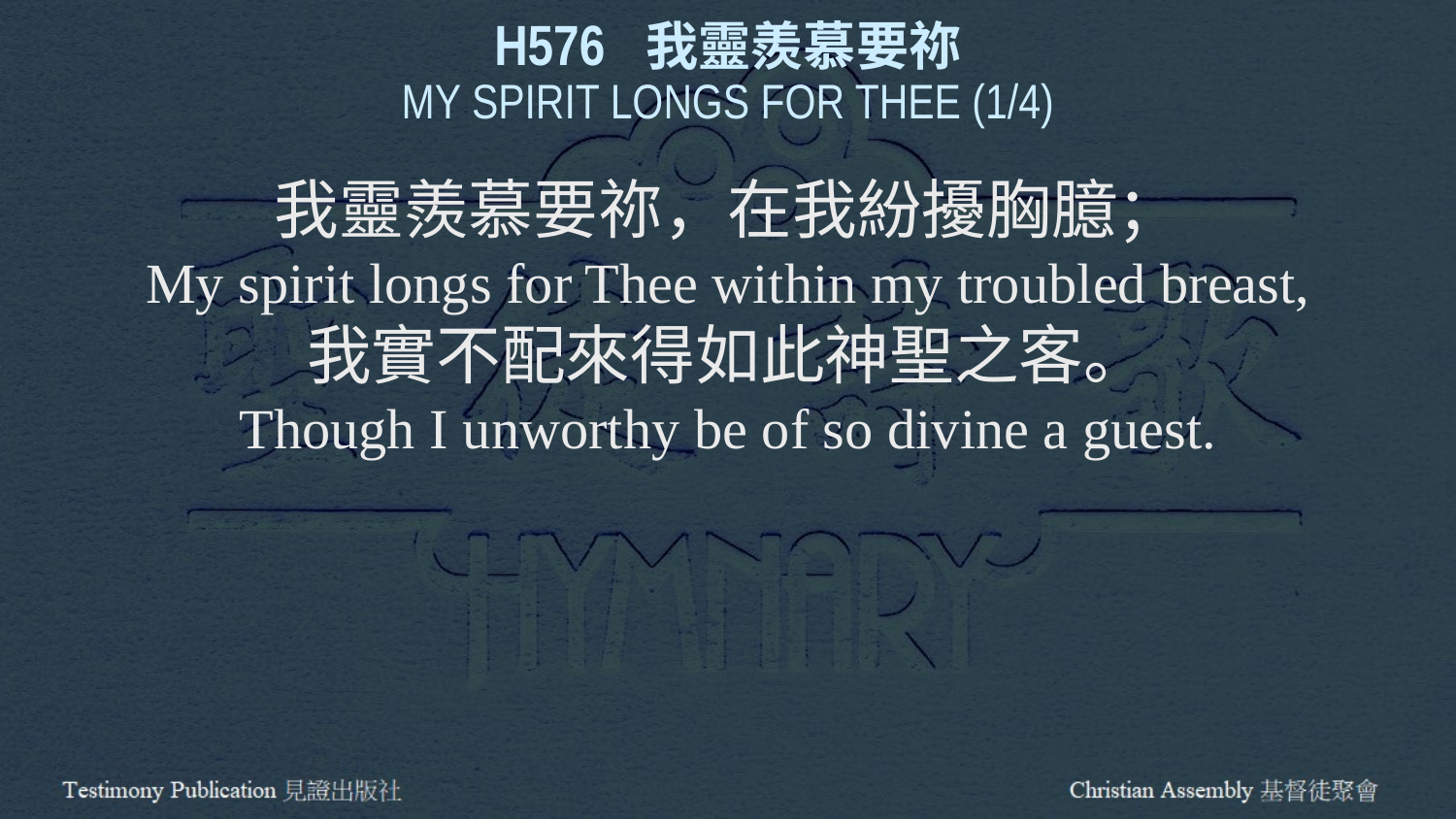

H576  我靈羨慕要祢
MY SPIRIT LONGS FOR THEE (1/4)
我靈羨慕要祢，在我紛擾胸臆；
My spirit longs for Thee within my troubled breast,
我實不配來得如此神聖之客。
Though I unworthy be of so divine a guest.